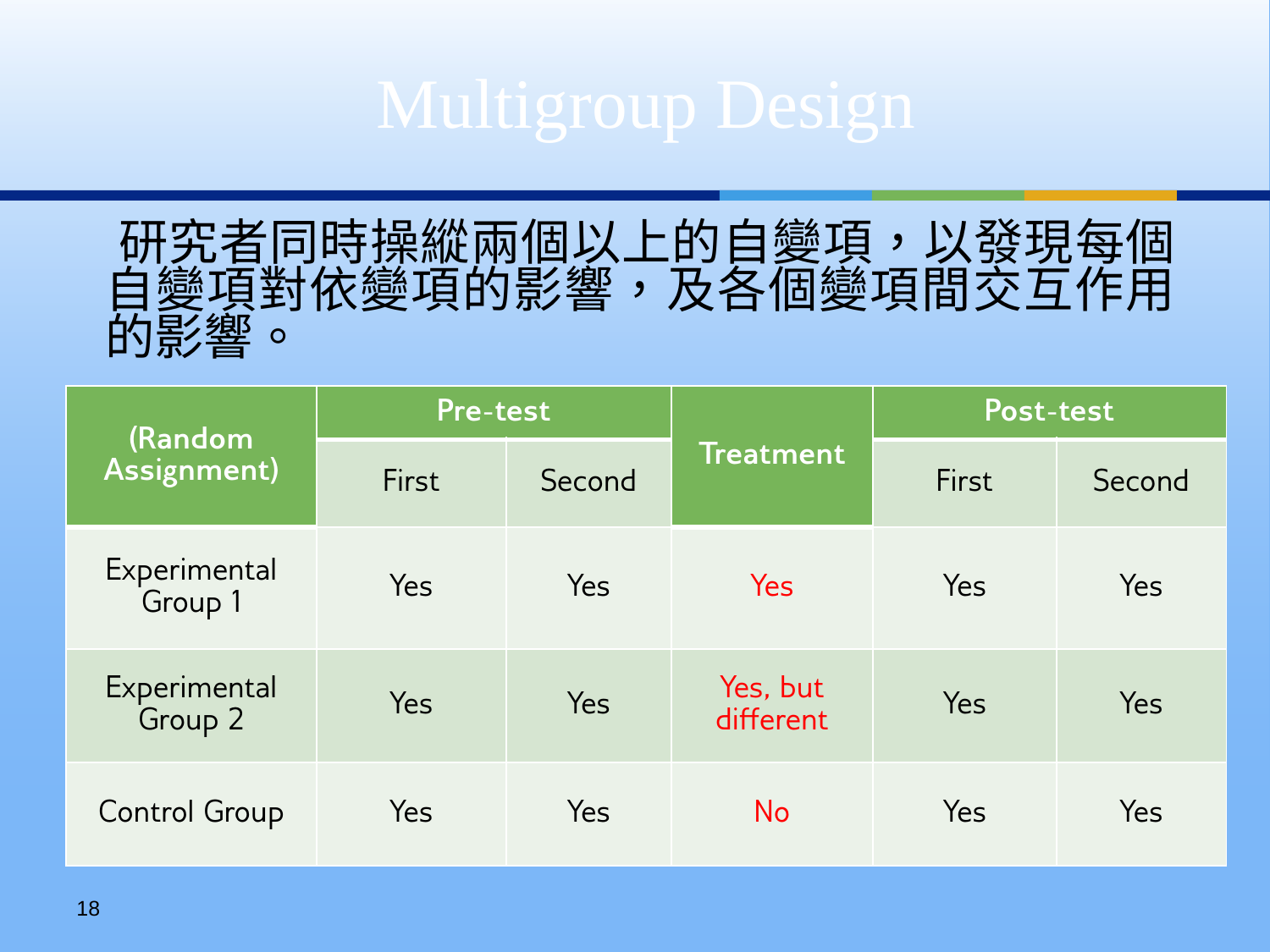

Multigroup Design
    研究者同時操縱兩個以上的自變項，以發現每個自變項對依變項的影響，及各個變項間交互作用的影響。
| (Random Assignment) | Pre-test |  | Treatment | Post-test |  |
| --- | --- | --- | --- | --- | --- |
|  | First | Second |  | First | Second |
| Experimental Group 1 | Yes | Yes | Yes | Yes | Yes |
| Experimental Group 2 | Yes | Yes | Yes, but different | Yes | Yes |
| Control Group | Yes | Yes | No | Yes | Yes |
18